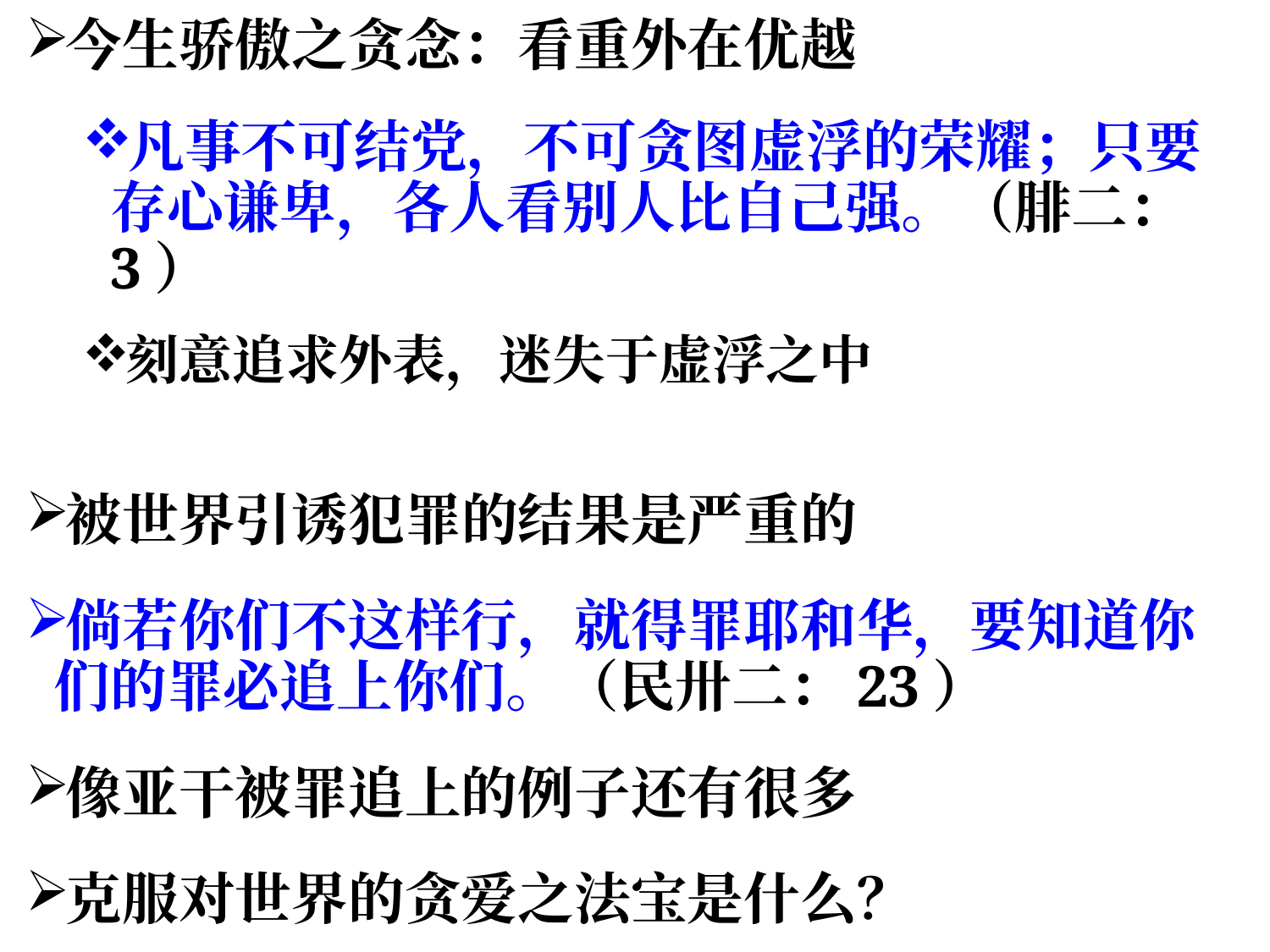

今生骄傲之贪念：看重外在优越

凡事不可结党，不可贪图虚浮的荣耀；只要存心谦卑，各人看别人比自己强。（腓二：3）

刻意追求外表，迷失于虚浮之中

被世界引诱犯罪的结果是严重的

倘若你们不这样行，就得罪耶和华，要知道你们的罪必追上你们。（民卅二：23）

像亚干被罪追上的例子还有很多

克服对世界的贪爱之法宝是什么？